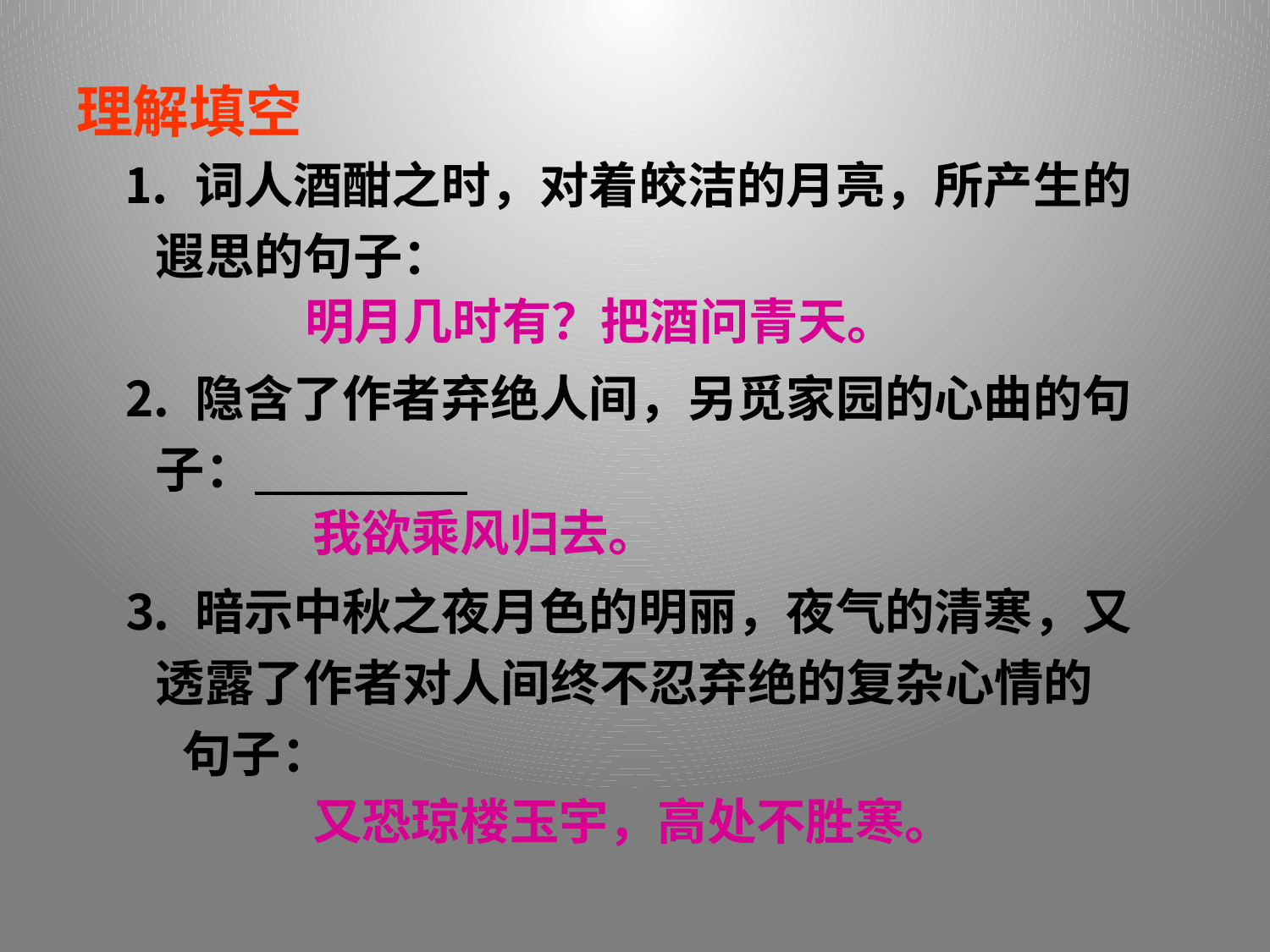

理解填空
⒈ 词人酒酣之时，对着皎洁的月亮，所产生的
   遐思的句子：

⒉ 隐含了作者弃绝人间，另觅家园的心曲的句
   子：

⒊ 暗示中秋之夜月色的明丽，夜气的清寒，又
   透露了作者对人间终不忍弃绝的复杂心情的　
　 句子：

明月几时有？把酒问青天。
我欲乘风归去。
又恐琼楼玉宇，高处不胜寒。